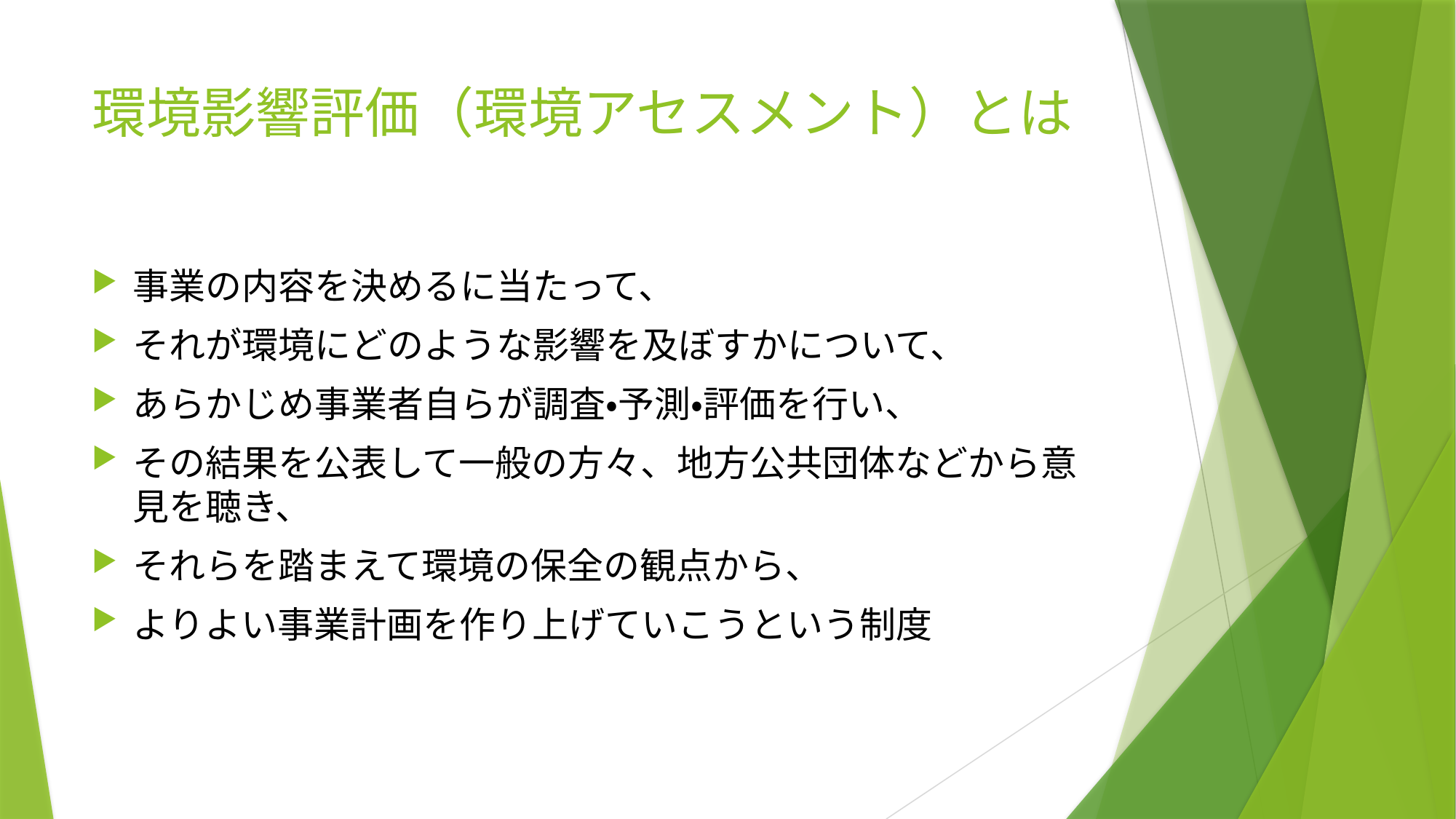

# 環境影響評価（環境アセスメント）とは
事業の内容を決めるに当たって、
それが環境にどのような影響を及ぼすかについて、
あらかじめ事業者自らが調査・予測・評価を行い、
その結果を公表して一般の方々、地方公共団体などから意見を聴き、
それらを踏まえて環境の保全の観点から、
よりよい事業計画を作り上げていこうという制度